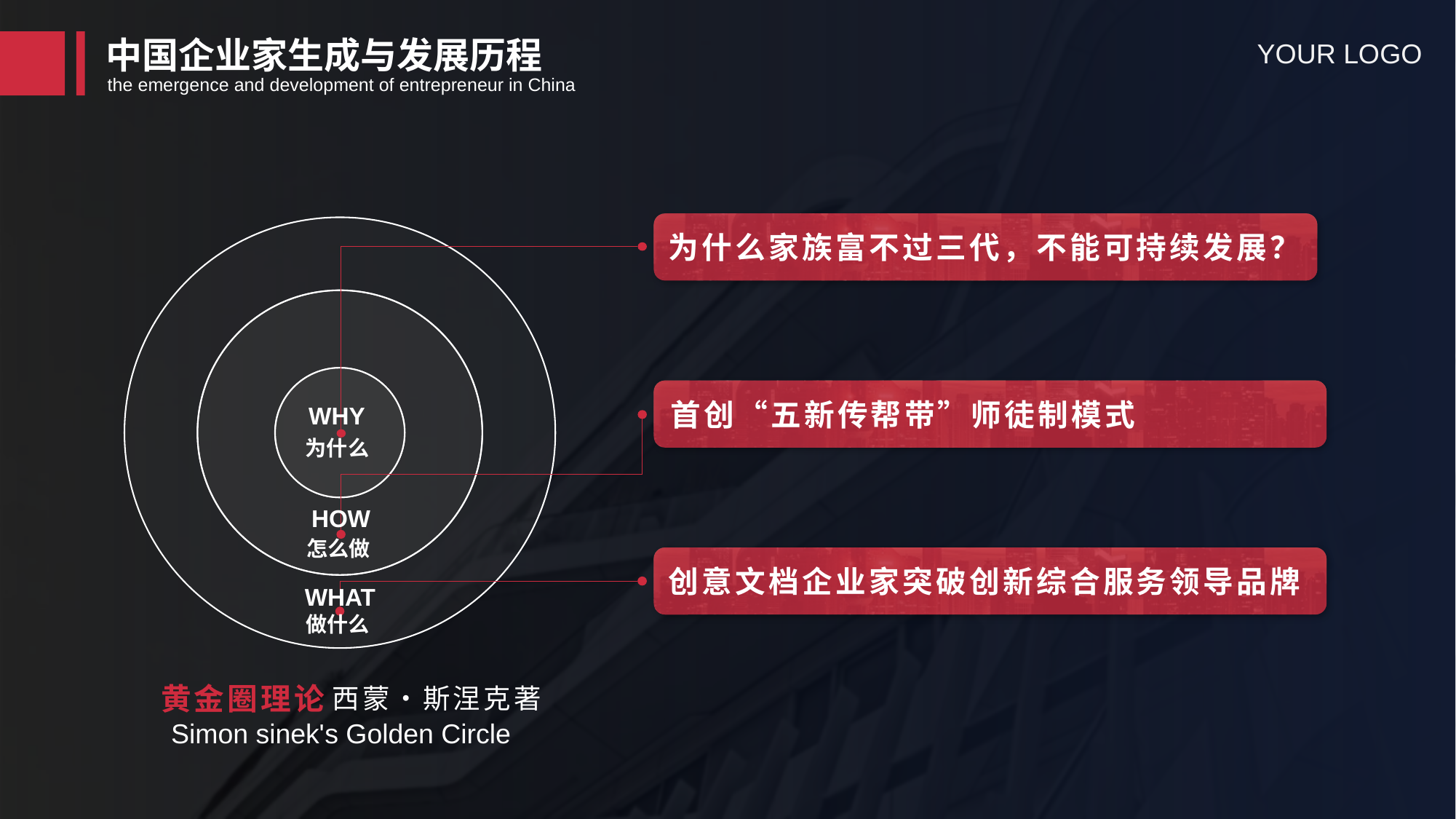

中国企业家生成与发展历程
YOUR LOGO

the emergence and development of entrepreneur in China

为什么家族富不过三代，不能可持续发展？

首创“五新传帮带”师徒制模式
WHY

为什么
HOW

怎么做

创意文档企业家突破创新综合服务领导品牌
WHAT

做什么

黄金圈理论
西蒙•斯涅克著
Simon sinek's Golden Circle